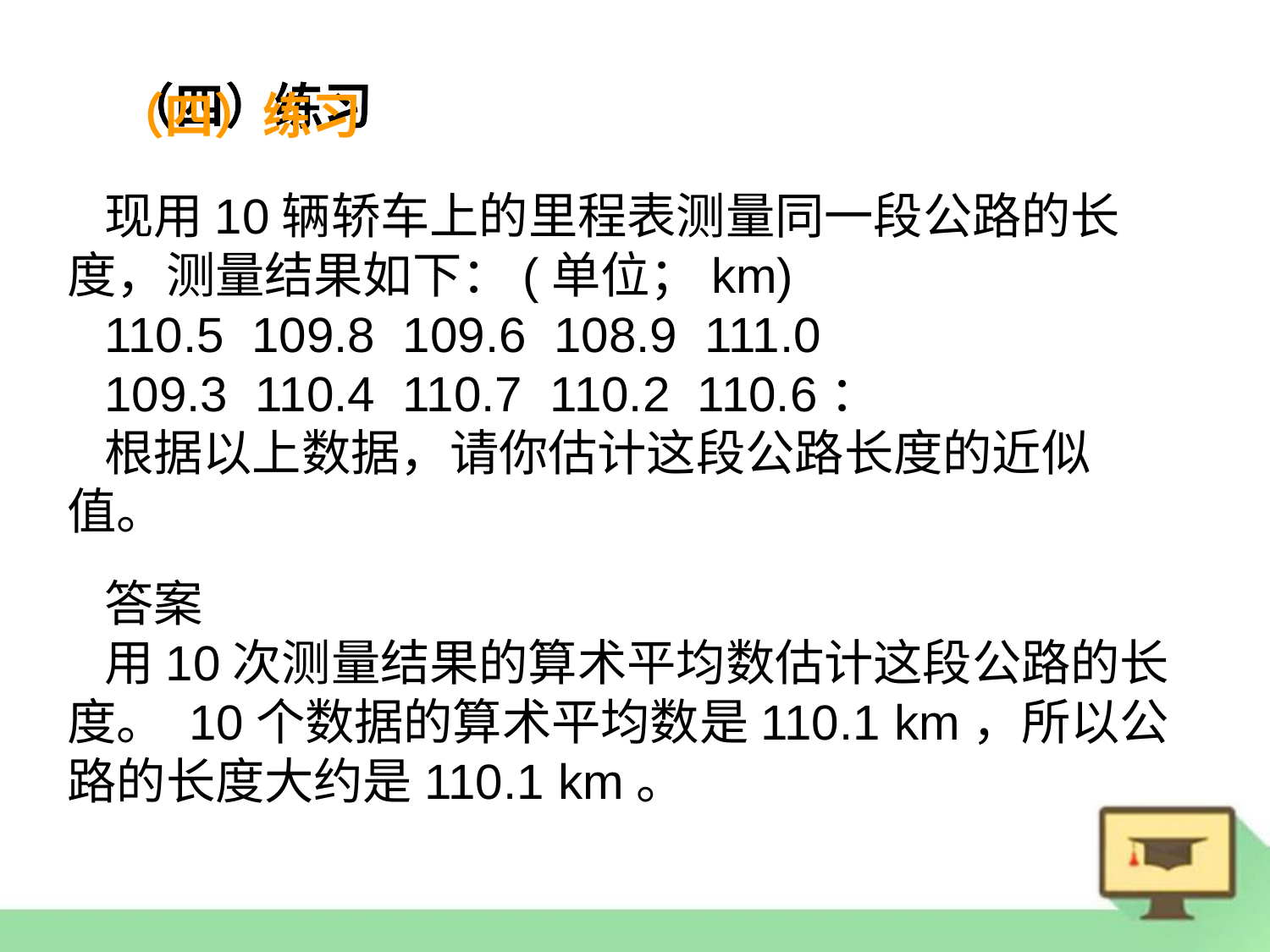

（四）练习
现用10辆轿车上的里程表测量同一段公路的长度，测量结果如下：(单位；km)
110.5  109.8  109.6  108.9  111.0
109.3  110.4  110.7  110.2  110.6：
根据以上数据，请你估计这段公路长度的近似值。
答案
用10次测量结果的算术平均数估计这段公路的长度。 10个数据的算术平均数是110.1 km，所以公路的长度大约是110.1 km。